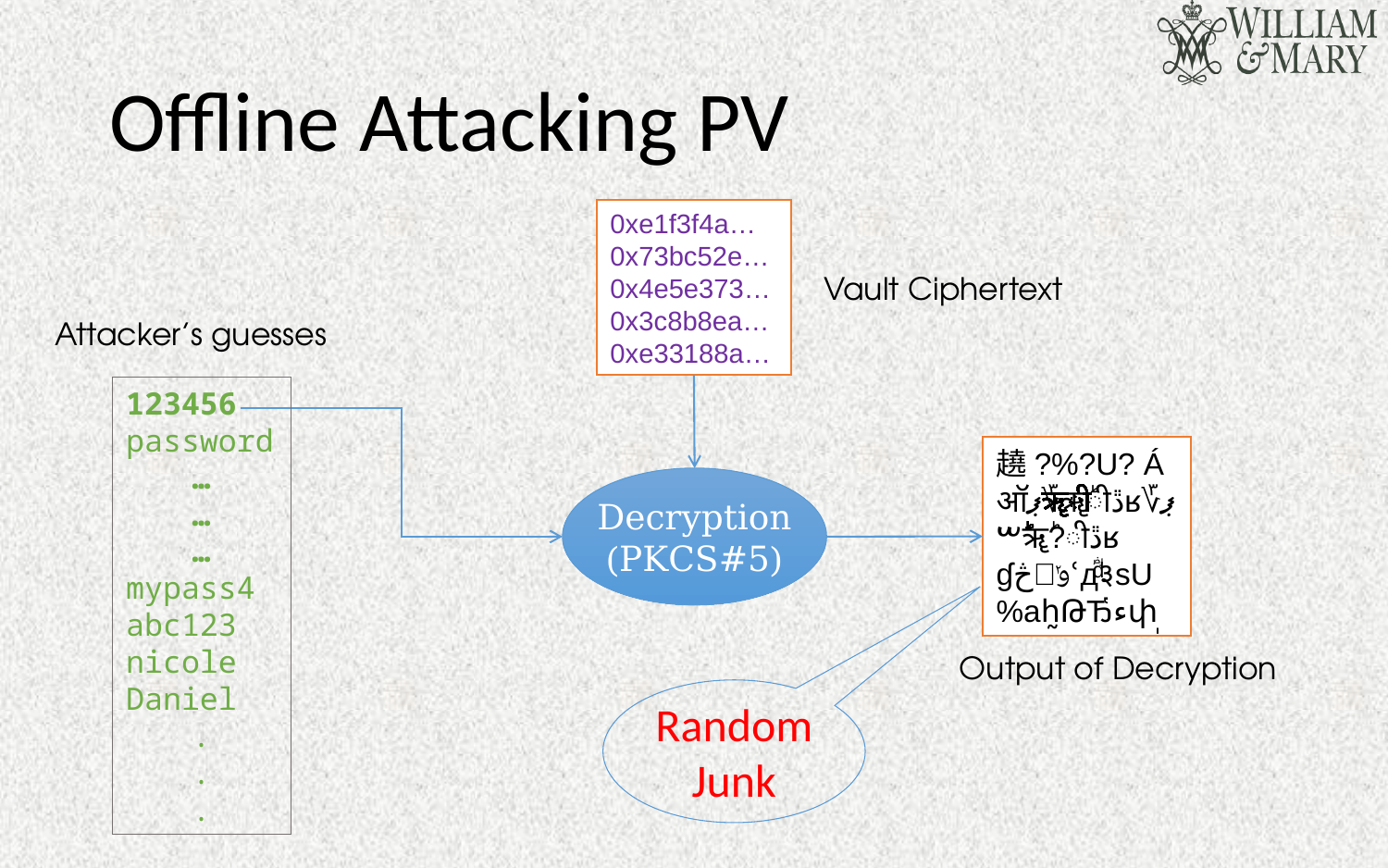

# Offline Attacking PV
0xe1f3f4a…
0x73bc52e…
0x4e5e373…
0x3c8b8ea…
0xe33188a…
Vault Ciphertext
Attacker’s guesses
123456
password
…
…
…
mypass4
abc123
nicole
Daniel
.
.
.
趬?%?U? Á
ऑޕ؆ॠؕीڐʁޕ؆ࠔॠؕ?ीڐʁ ɠڅ՗ݸՙдͩؓ३sU%aհ̰ԹЂء҅փٖ
Decryption
(PKCS#5)
Output of Decryption
Random Junk